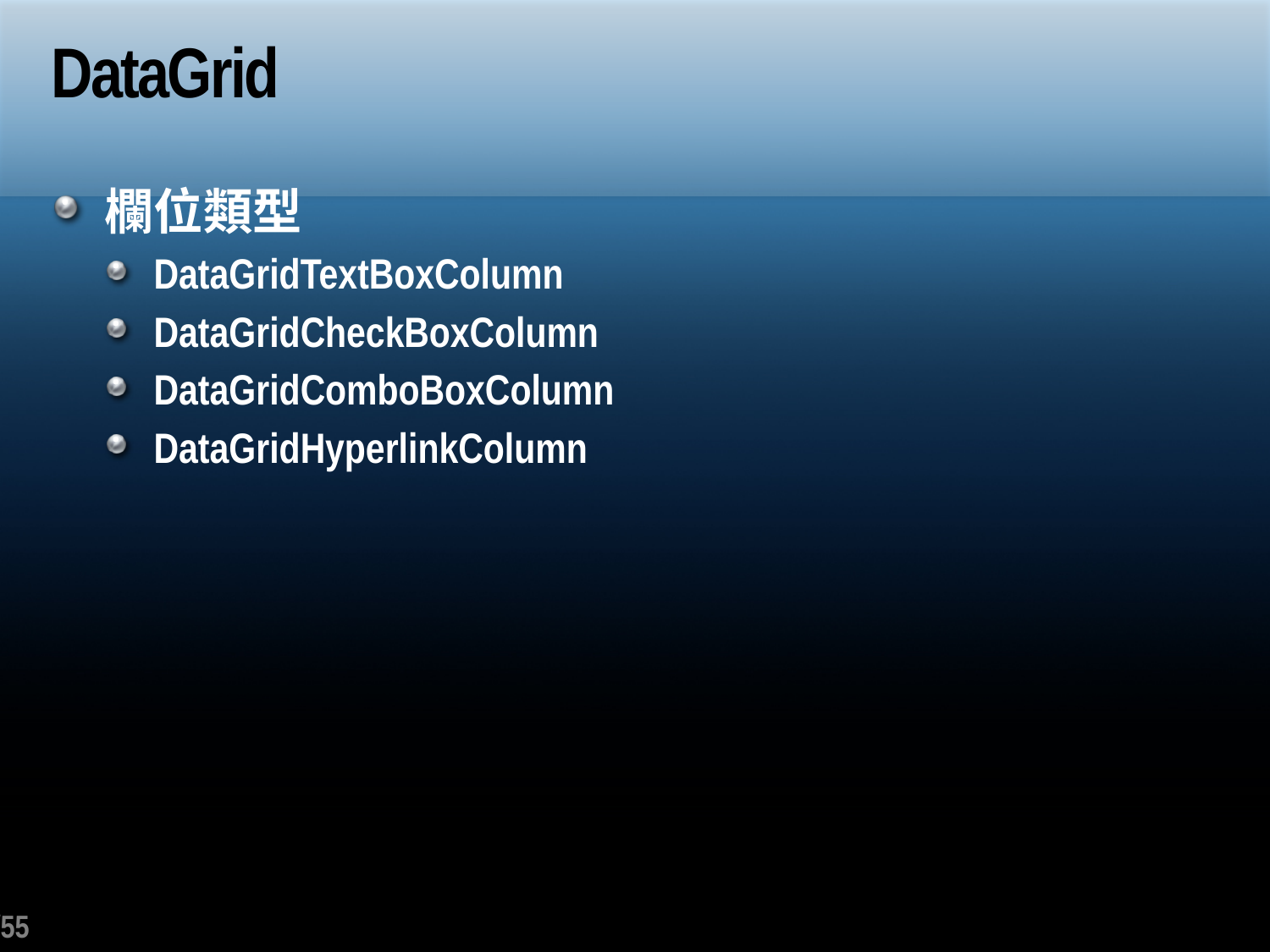

# DataGrid
欄位類型
DataGridTextBoxColumn
DataGridCheckBoxColumn
DataGridComboBoxColumn
DataGridHyperlinkColumn